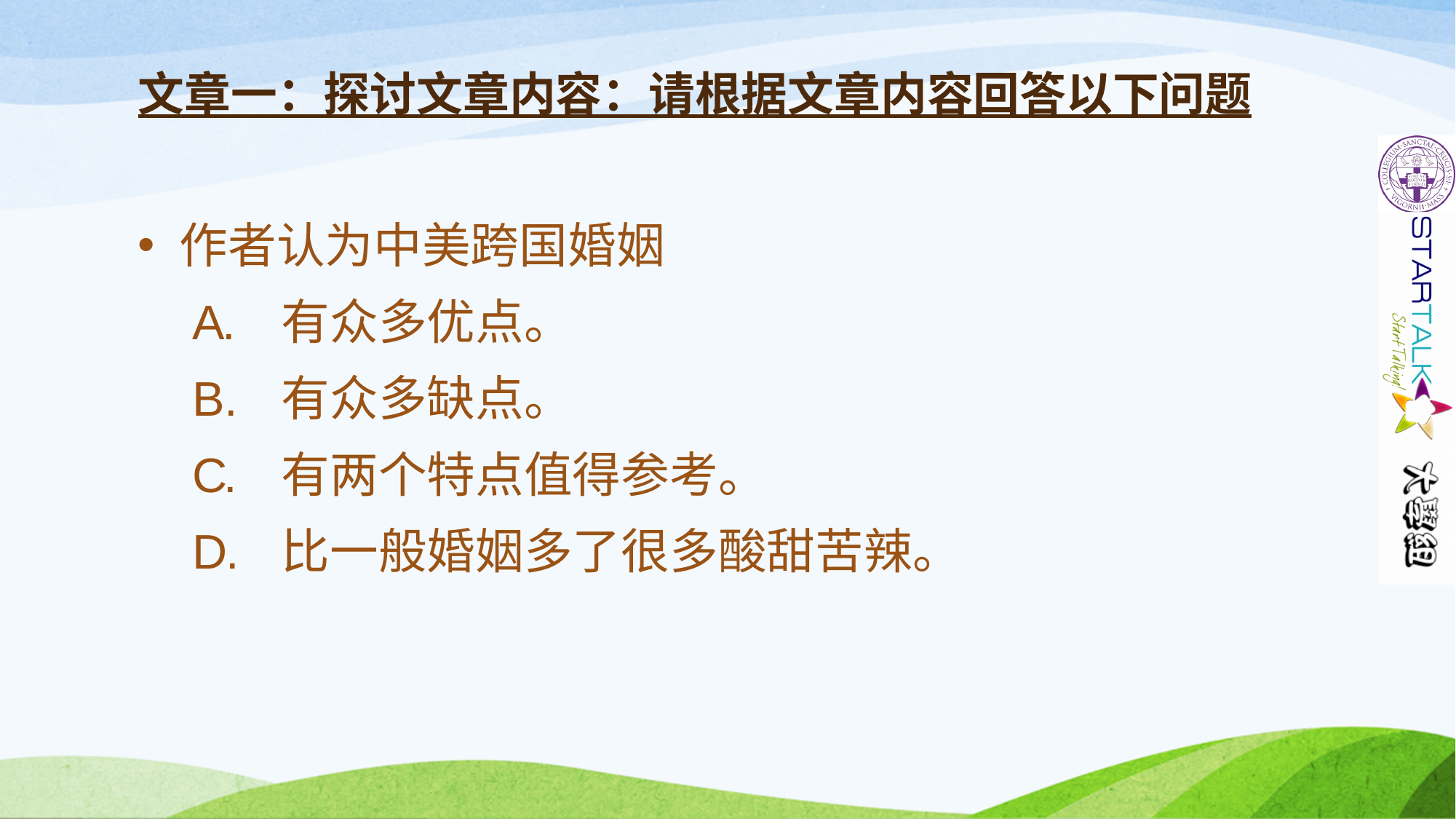

# 文章一：探讨文章内容：请根据文章内容回答以下问题
作者认为中美跨国婚姻
有众多优点。
有众多缺点。
有两个特点值得参考。
比一般婚姻多了很多酸甜苦辣。